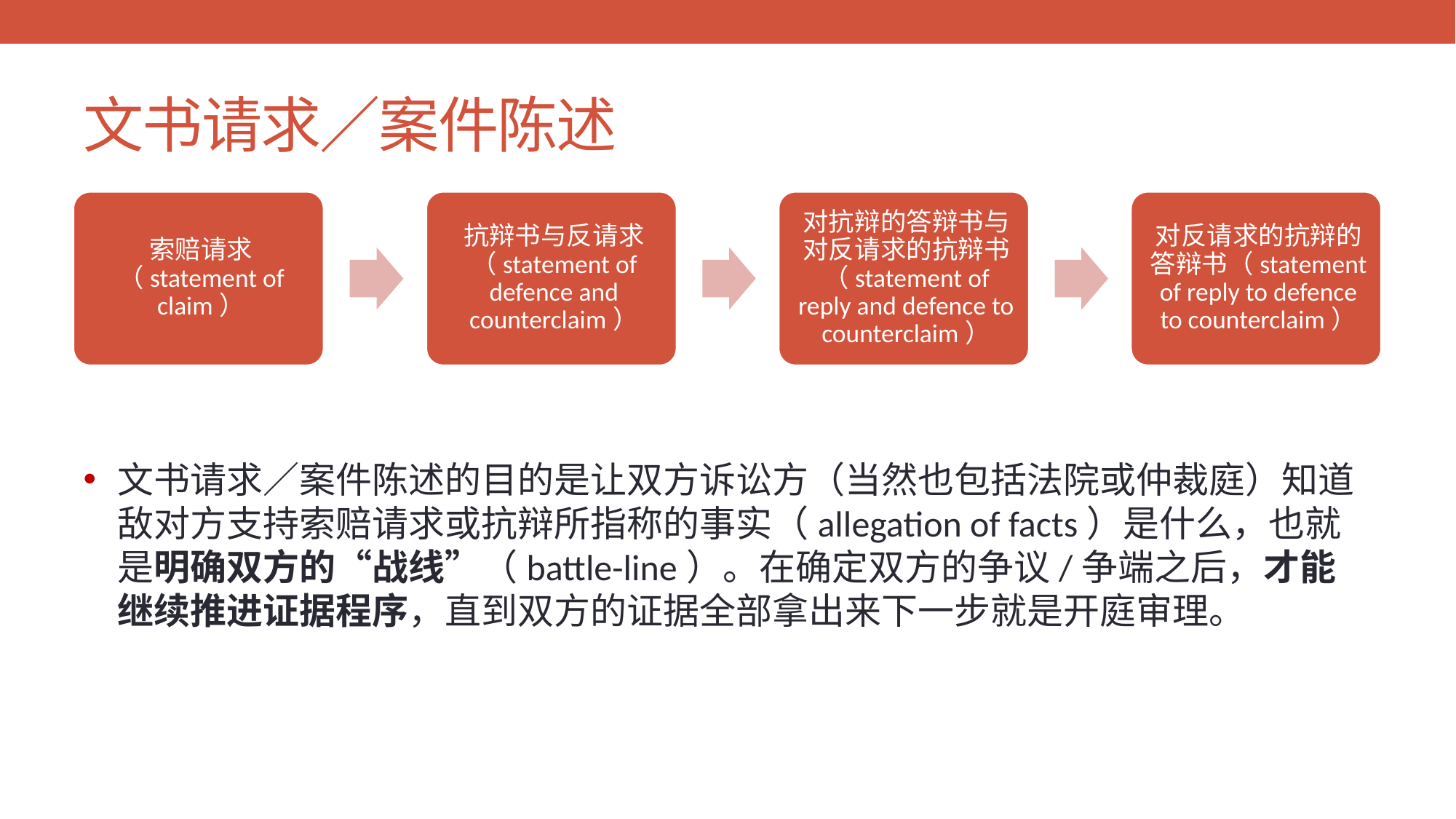

# 文书请求／案件陈述
索赔请求（statement of claim）

抗辩书与反请求（statement of defence and counterclaim）

对抗辩的答辩书与对反请求的抗辩书（statement of reply and defence to counterclaim）

对反请求的抗辩的答辩书（statement of reply to defence to counterclaim）
文书请求／案件陈述的目的是让双方诉讼方（当然也包括法院或仲裁庭）知道敌对方支持索赔请求或抗辩所指称的事实（allegation of facts）是什么，也就是明确双方的“战线”（battle-line）。在确定双方的争议/争端之后，才能继续推进证据程序，直到双方的证据全部拿出来下一步就是开庭审理。